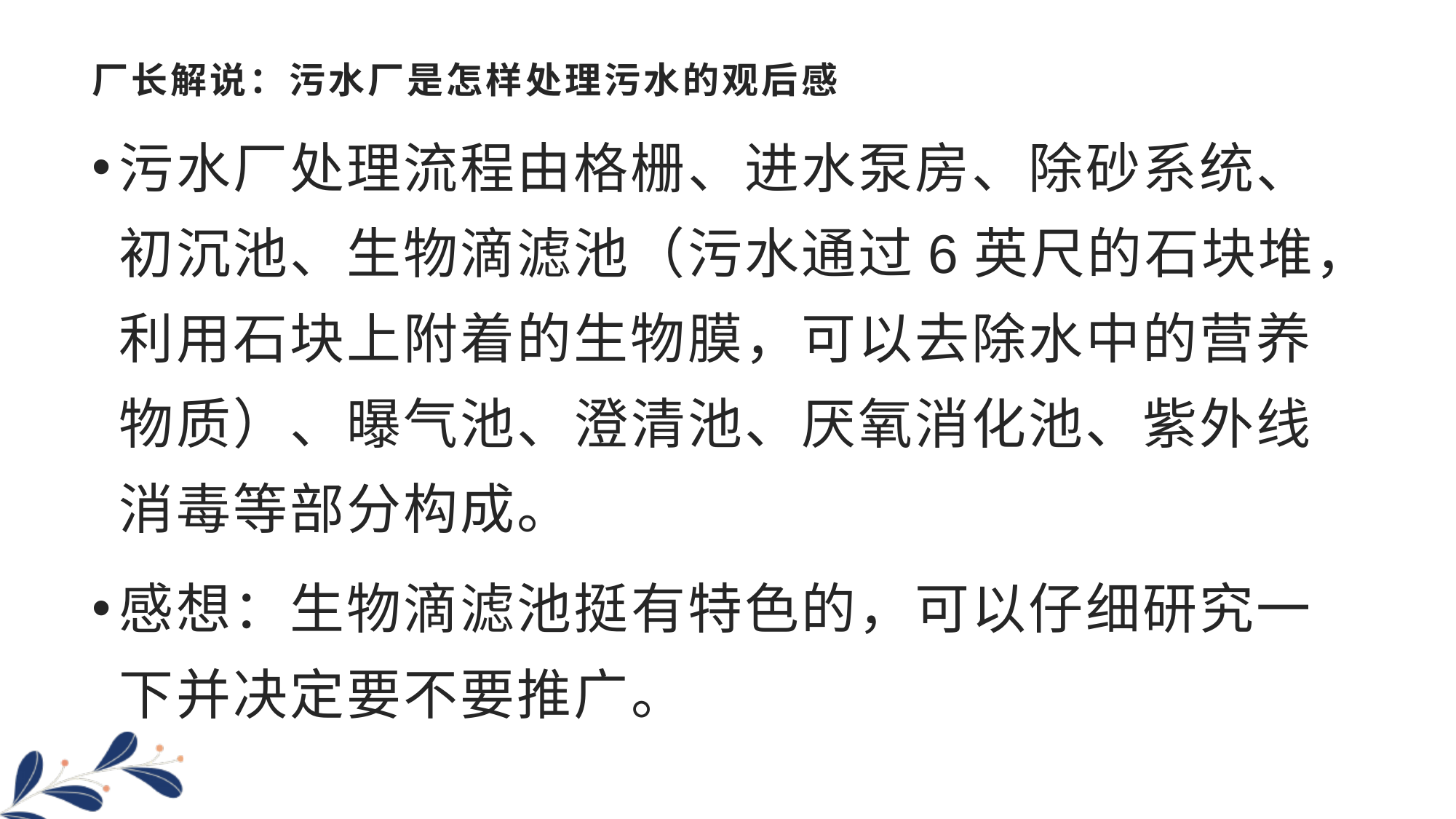

# 厂长解说：污水厂是怎样处理污水的观后感
污水厂处理流程由格栅、进水泵房、除砂系统、初沉池、生物滴滤池（污水通过6英尺的石块堆，利用石块上附着的生物膜，可以去除水中的营养物质）、曝气池、澄清池、厌氧消化池、紫外线消毒等部分构成。
感想：生物滴滤池挺有特色的，可以仔细研究一下并决定要不要推广。